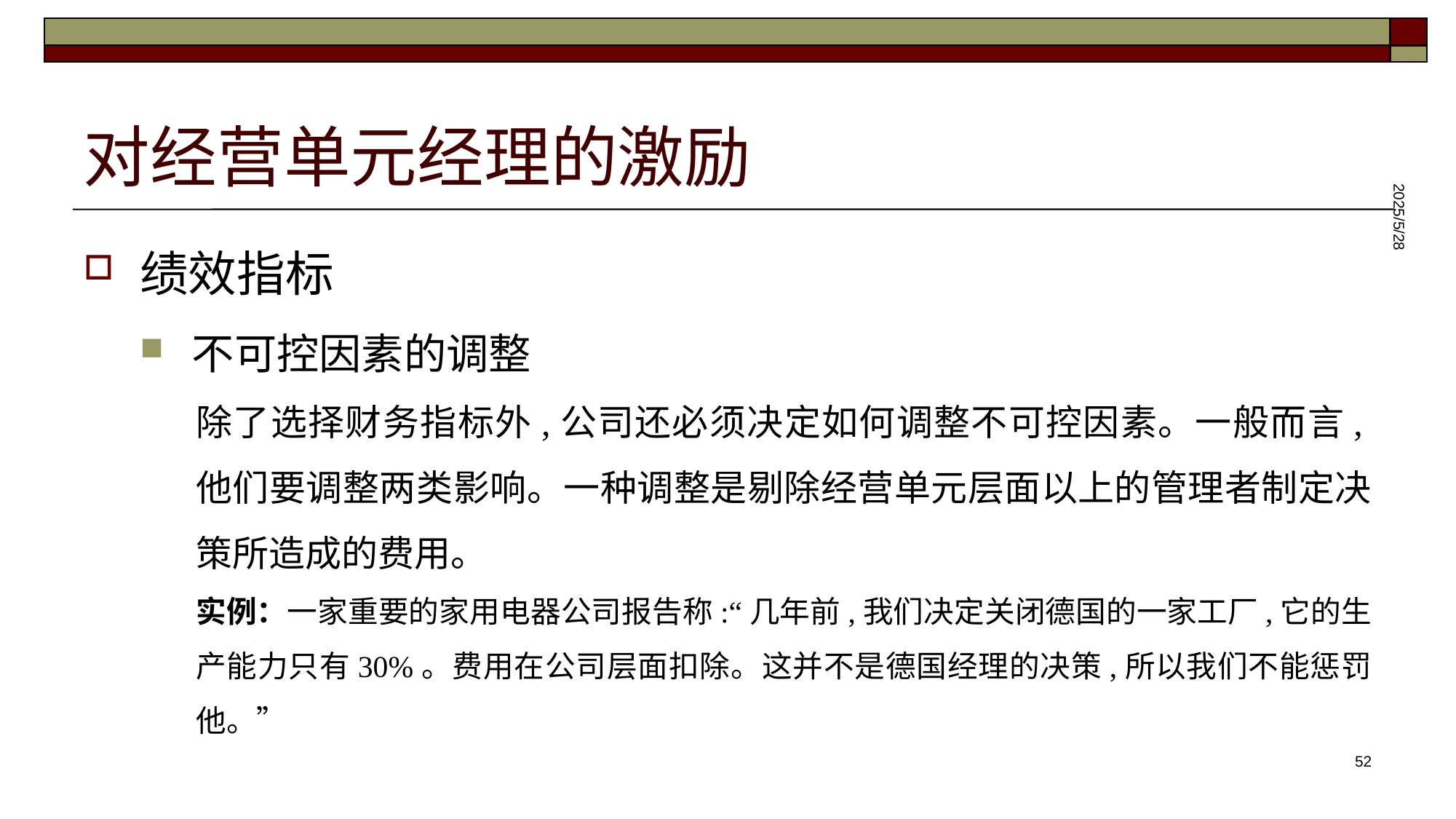

# 对经营单元经理的激励
绩效指标
不可控因素的调整
除了选择财务指标外,公司还必须决定如何调整不可控因素。一般而言,他们要调整两类影响。一种调整是剔除经营单元层面以上的管理者制定决策所造成的费用。
实例：一家重要的家用电器公司报告称:“几年前,我们决定关闭德国的一家工厂,它的生产能力只有30%。费用在公司层面扣除。这并不是德国经理的决策,所以我们不能惩罚他。”

2025/5/28
52